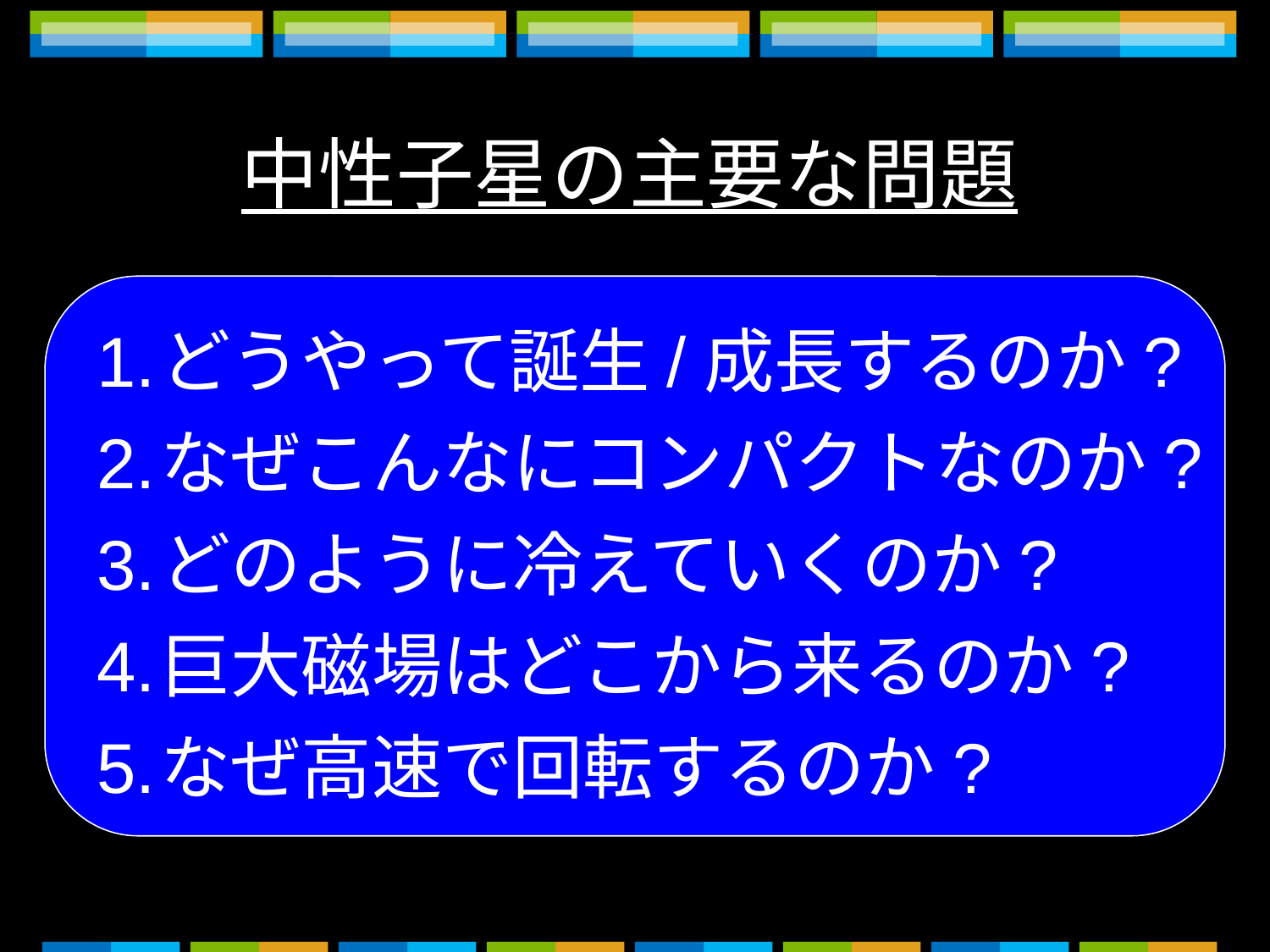

中性子星の主要な問題

どうやって誕生/成長するのか?
なぜこんなにコンパクトなのか?
どのように冷えていくのか?
巨大磁場はどこから来るのか?
なぜ高速で回転するのか?
中性子星の物理と素粒子とは
  どのように関係するのか？